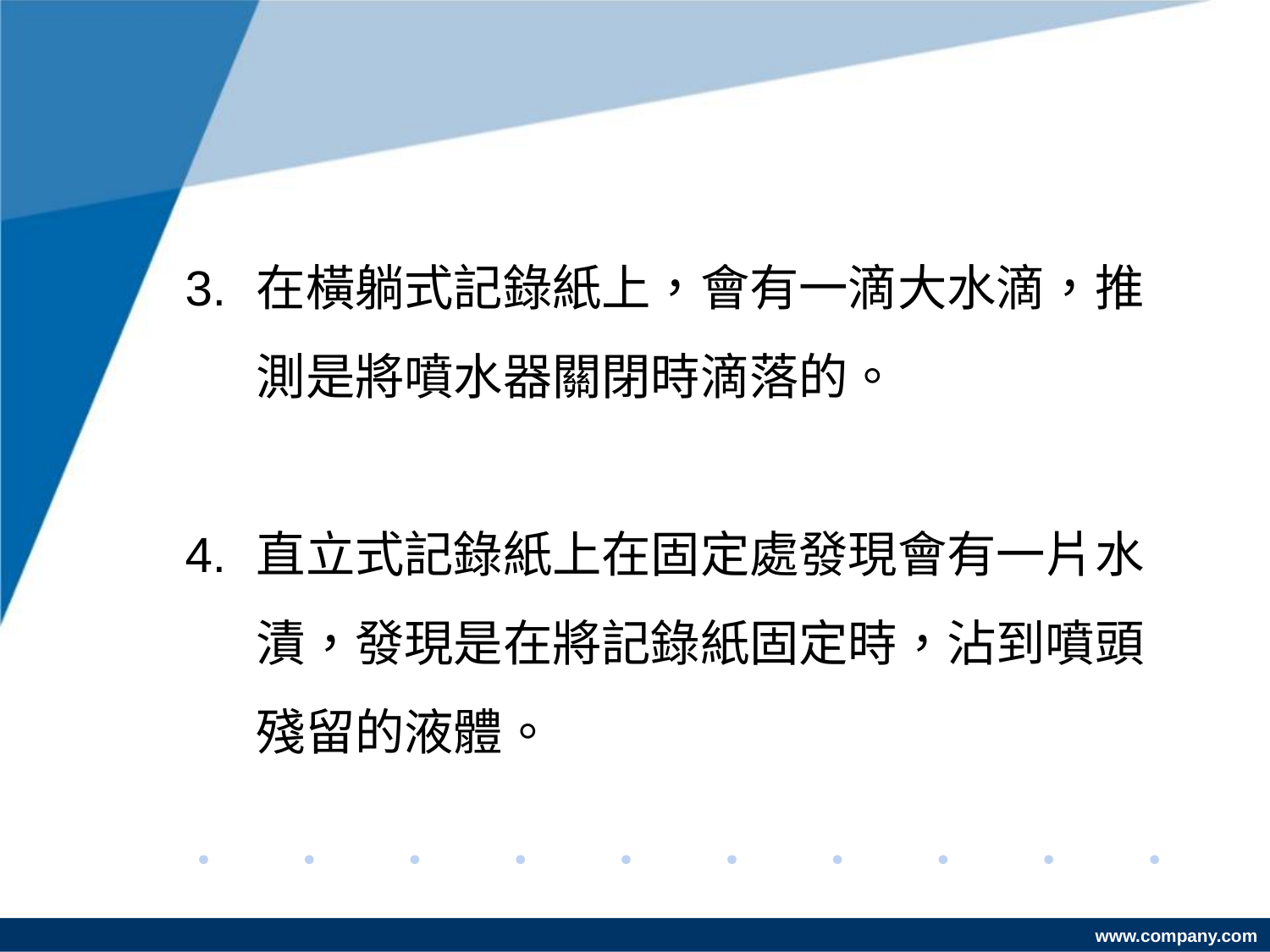

在橫躺式記錄紙上，會有一滴大水滴，推測是將噴水器關閉時滴落的。

直立式記錄紙上在固定處發現會有一片水漬，發現是在將記錄紙固定時，沾到噴頭殘留的液體。